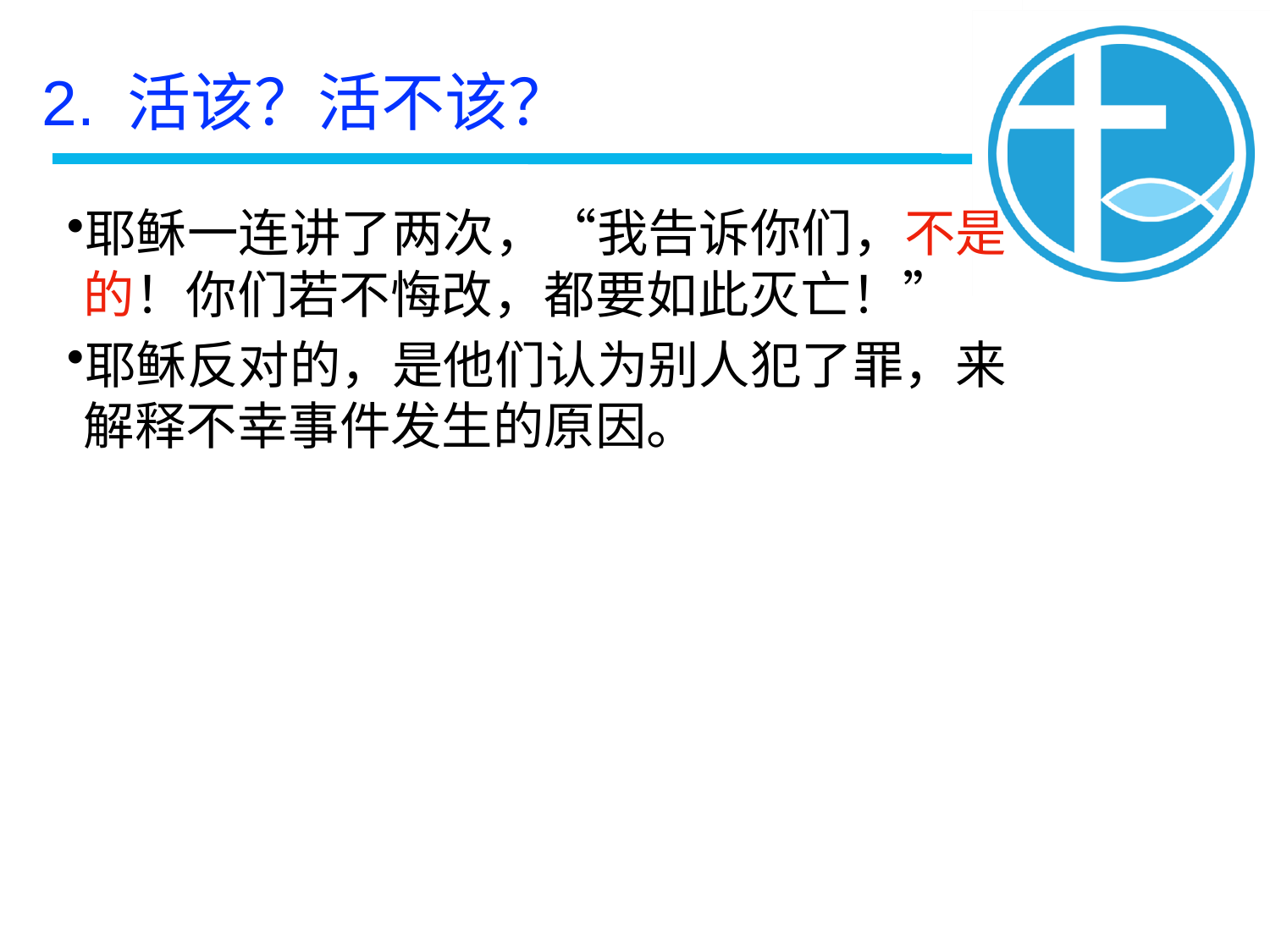

2. 活该？活不该？
耶稣一连讲了两次，“我告诉你们，不是的！你们若不悔改，都要如此灭亡！”
耶稣反对的，是他们认为别人犯了罪，来解释不幸事件发生的原因。